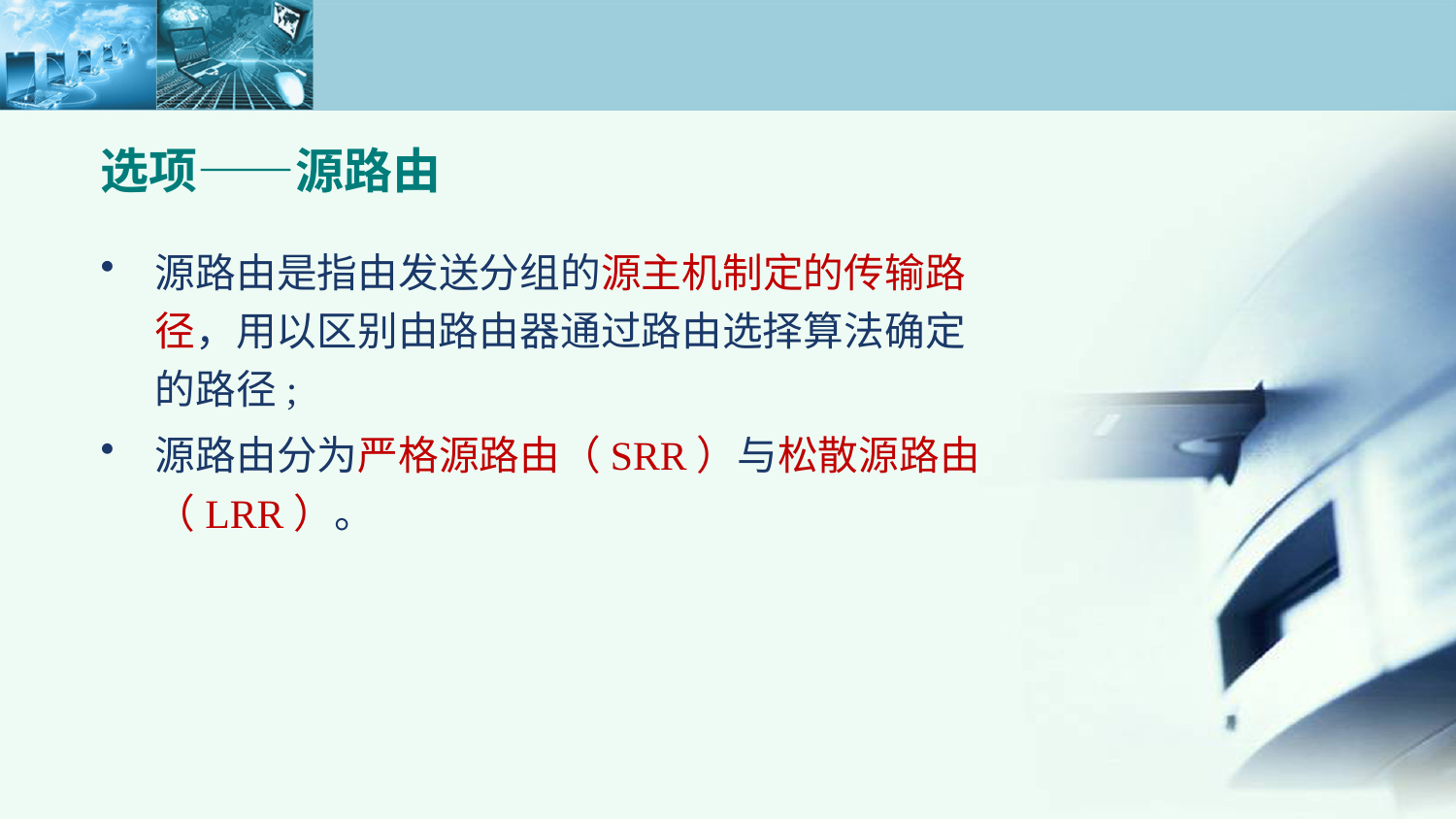

选项——源路由
源路由是指由发送分组的源主机制定的传输路径，用以区别由路由器通过路由选择算法确定的路径;
源路由分为严格源路由（SRR）与松散源路由（LRR）。